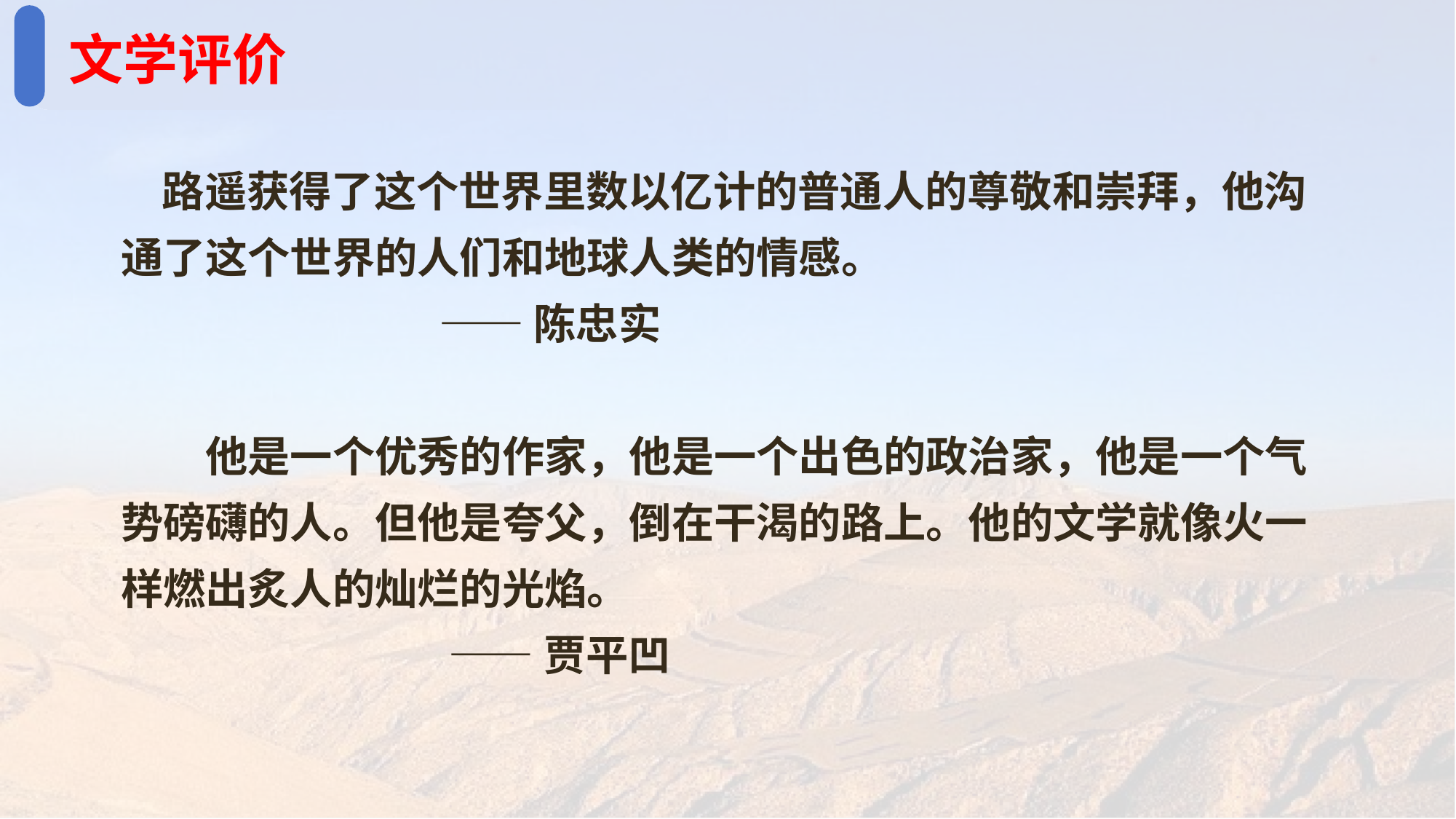

文学评价
    路遥获得了这个世界里数以亿计的普通人的尊敬和崇拜，他沟通了这个世界的人们和地球人类的情感。
                                 ——陈忠实

　　他是一个优秀的作家，他是一个出色的政治家，他是一个气势磅礴的人。但他是夸父，倒在干渴的路上。他的文学就像火一样燃出炙人的灿烂的光焰。
                                  ——贾平凹